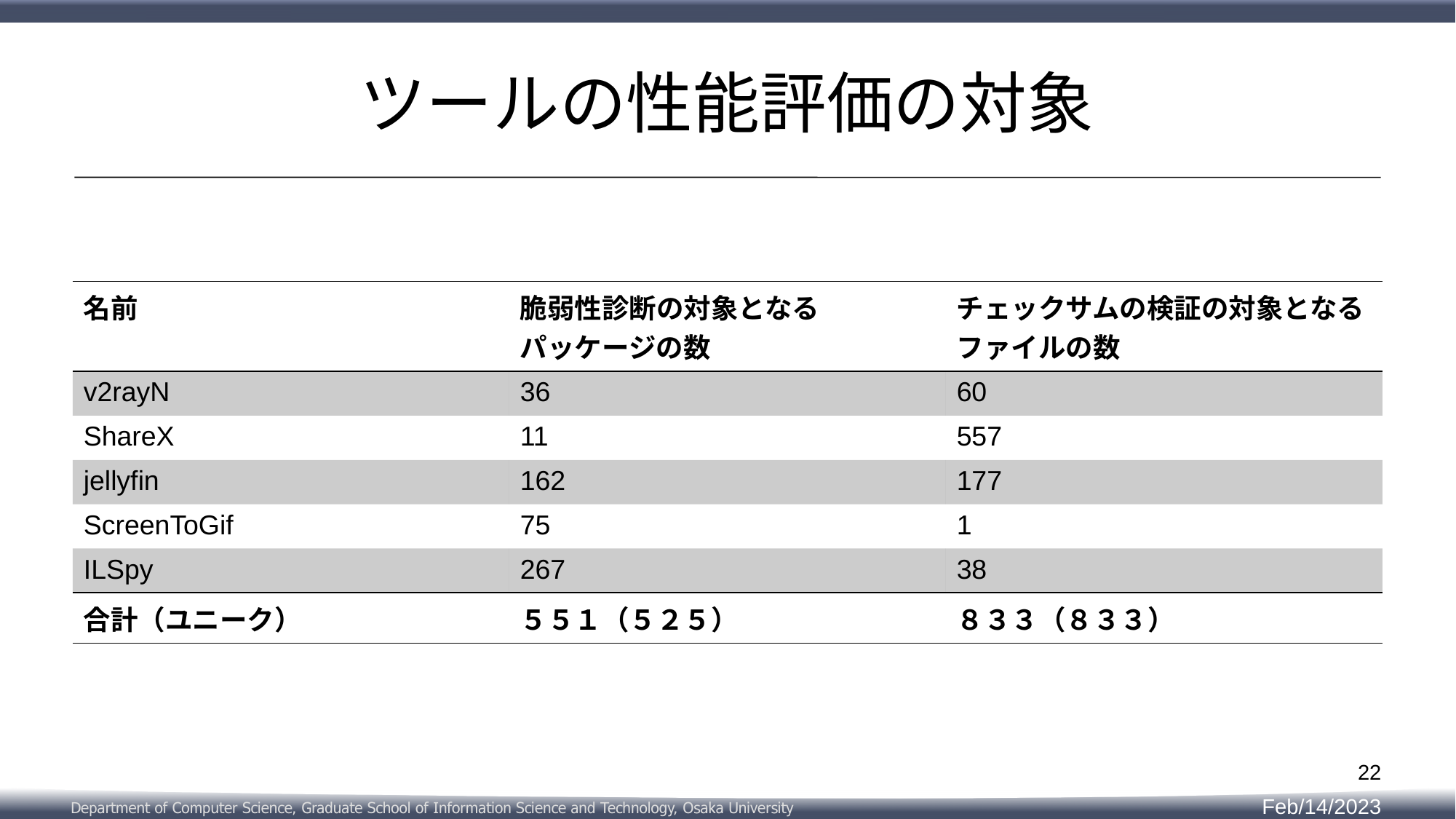

# ツールの性能評価の対象
| 名前 | 脆弱性診断の対象となる パッケージの数 | チェックサムの検証の対象となる ファイルの数 |
| --- | --- | --- |
| v2rayN | 36 | 60 |
| ShareX | 11 | 557 |
| jellyfin | 162 | 177 |
| ScreenToGif | 75 | 1 |
| ILSpy | 267 | 38 |
| 合計（ユニーク） | ５５１（５２５） | ８３３（８３３） |
22
Feb/14/2023